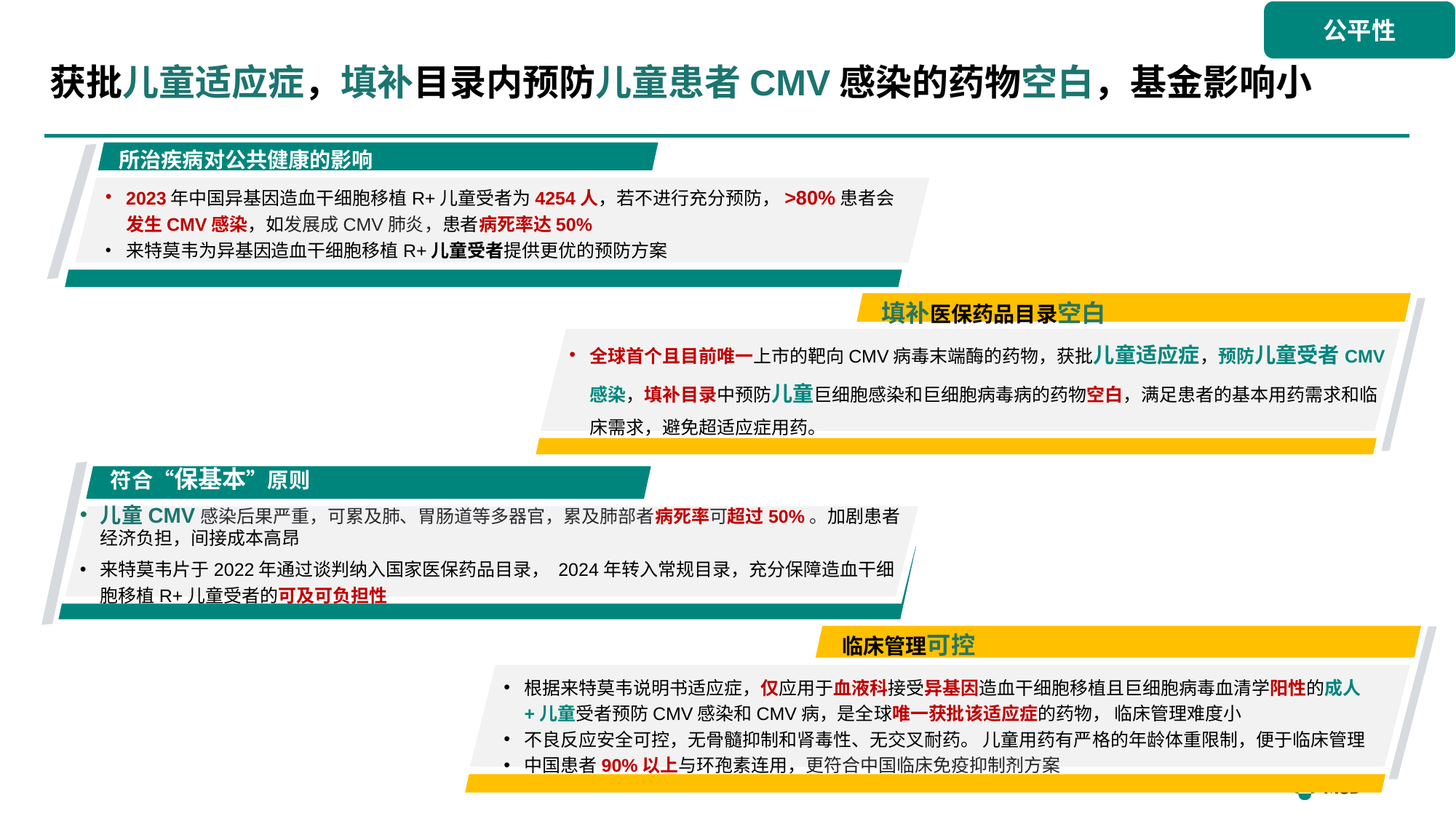

公平性
# 获批儿童适应症，填补目录内预防儿童患者CMV感染的药物空白，基金影响小
所治疾病对公共健康的影响

2023年中国异基因造血干细胞移植R+儿童受者为4254人，若不进行充分预防，>80%患者会发生CMV感染，如发展成CMV肺炎，患者病死率达50%
来特莫韦为异基因造血干细胞移植R+儿童受者提供更优的预防方案
填补医保药品目录空白

全球首个且目前唯一上市的靶向CMV病毒末端酶的药物，获批儿童适应症，预防儿童受者CMV感染，填补目录中预防儿童巨细胞感染和巨细胞病毒病的药物空白，满足患者的基本用药需求和临床需求，避免超适应症用药。

符合“保基本”原则

儿童CMV感染后果严重，可累及肺、胃肠道等多器官，累及肺部者病死率可超过50%。加剧患者经济负担，间接成本高昂
来特莫韦片于2022年通过谈判纳入国家医保药品目录， 2024年转入常规目录，充分保障造血干细胞移植R+儿童受者的可及可负担性

临床管理可控

根据来特莫韦说明书适应症，仅应用于血液科接受异基因造血干细胞移植且巨细胞病毒血清学阳性的成人+儿童受者预防CMV感染和CMV病，是全球唯一获批该适应症的药物， 临床管理难度小
不良反应安全可控，无骨髓抑制和肾毒性、无交叉耐药。 儿童用药有严格的年龄体重限制，便于临床管理
中国患者90%以上与环孢素连用，更符合中国临床免疫抑制剂方案